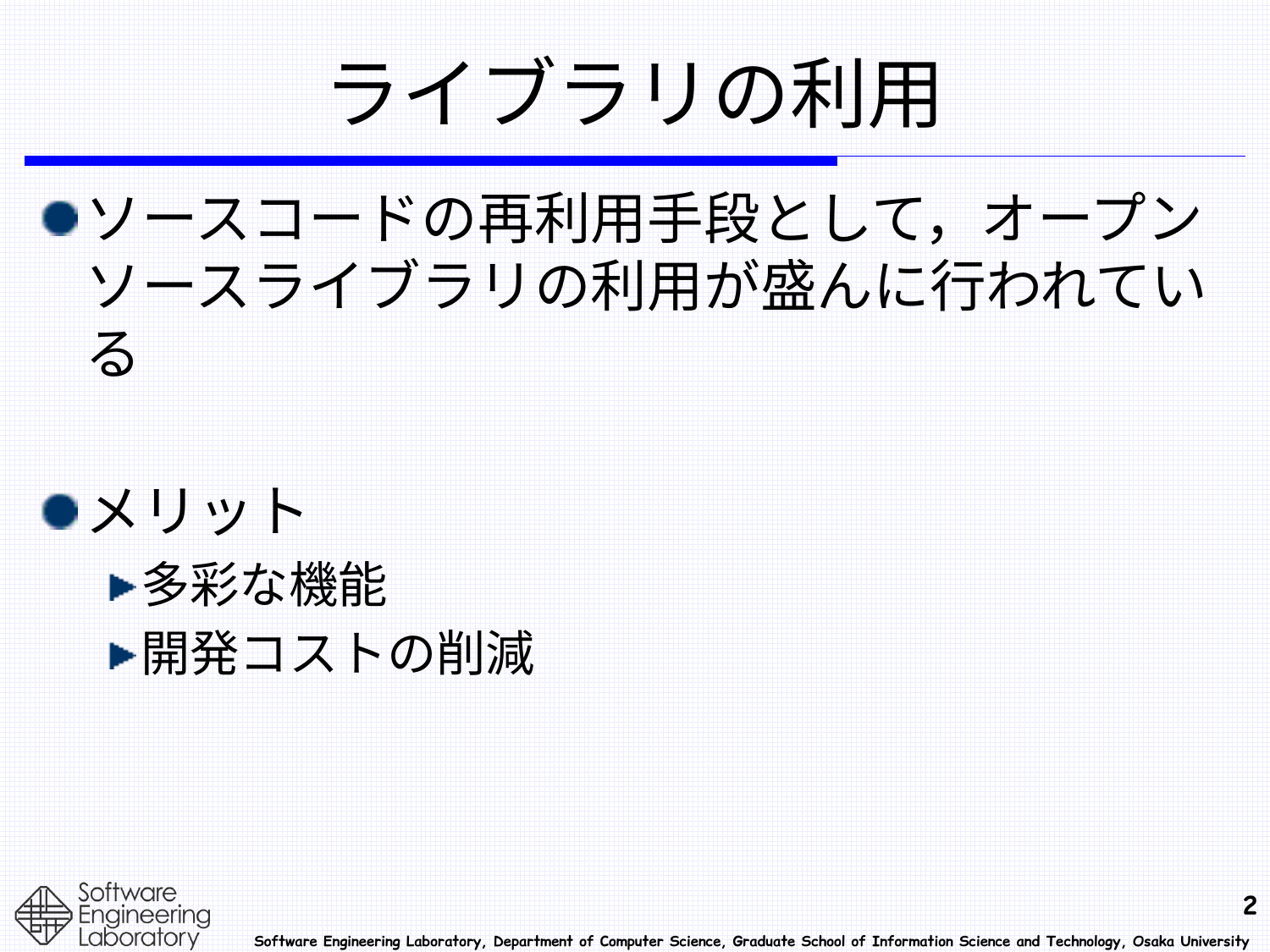

# ライブラリの利用
ソースコードの再利用手段として，オープンソースライブラリの利用が盛んに行われている

メリット
多彩な機能
開発コストの削減